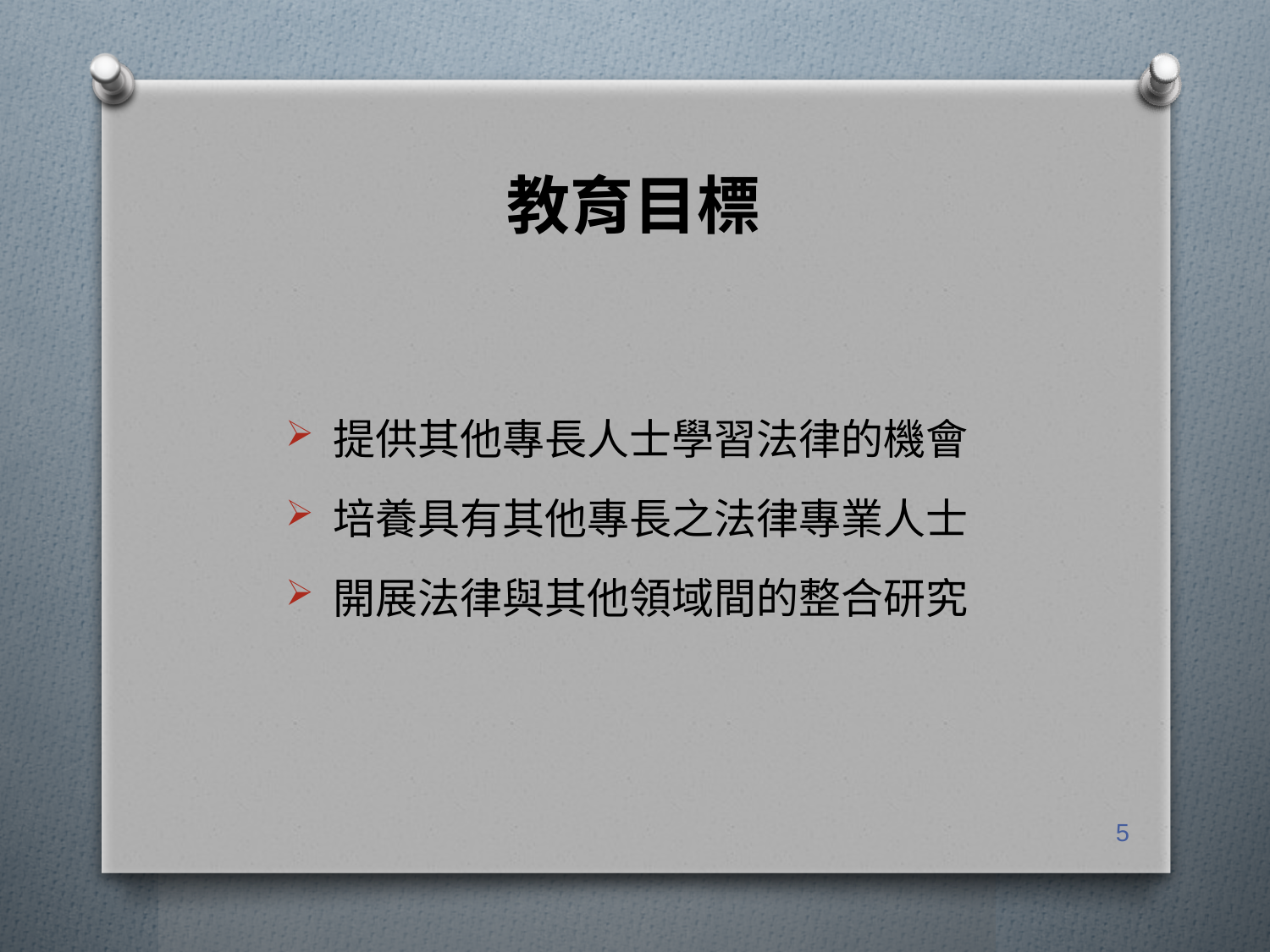

# 教育目標
提供其他專長人士學習法律的機會
培養具有其他專長之法律專業人士
開展法律與其他領域間的整合研究

5